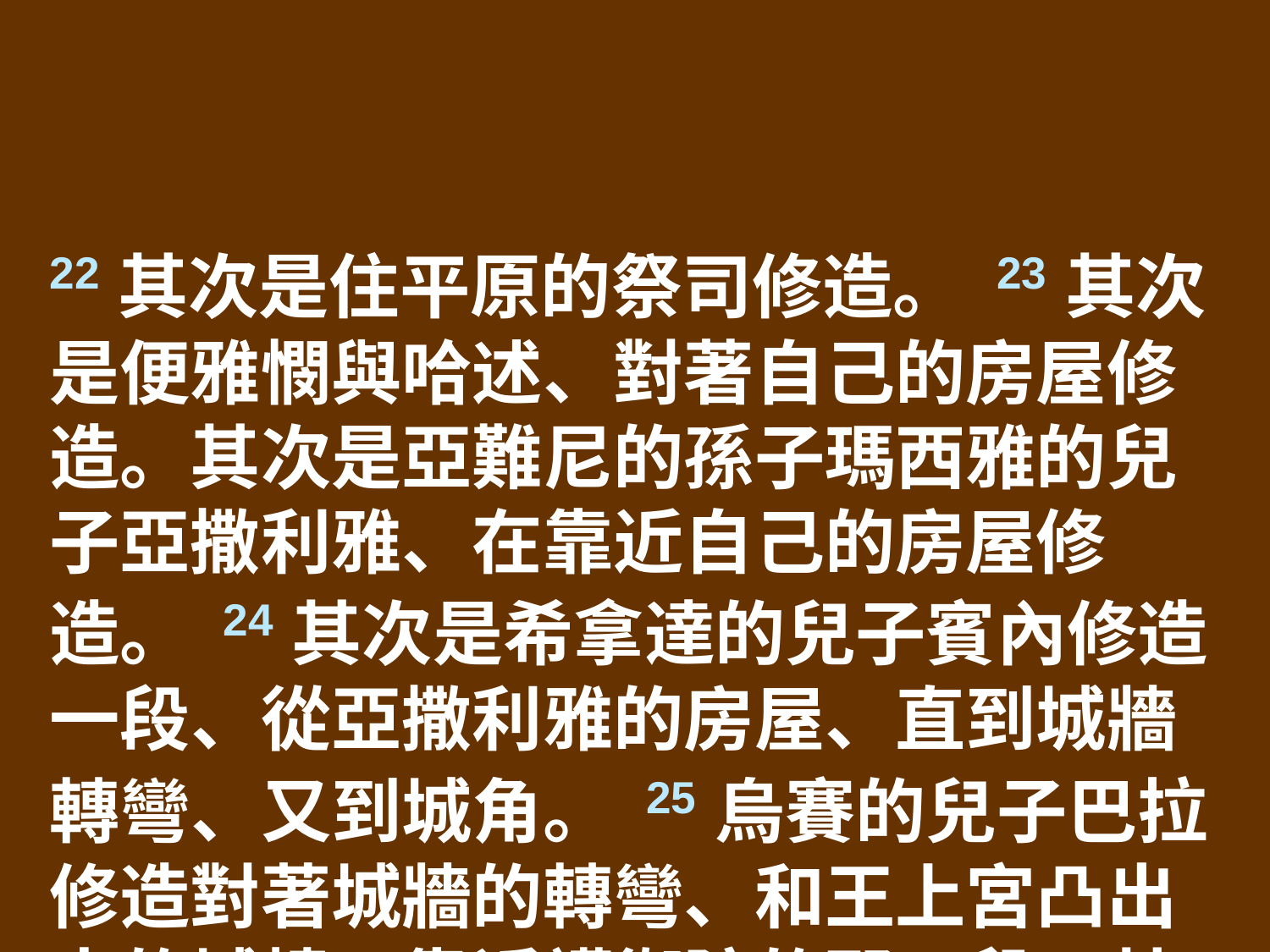

22其次是住平原的祭司修造。 23其次是便雅憫與哈述、對著自己的房屋修造。其次是亞難尼的孫子瑪西雅的兒子亞撒利雅、在靠近自己的房屋修造。 24其次是希拿達的兒子賓內修造一段、從亞撒利雅的房屋、直到城牆轉彎、又到城角。 25烏賽的兒子巴拉修造對著城牆的轉彎、和王上宮凸出來的城樓、靠近護衛院的那一段。其次是巴錄的兒子毗大雅修造。